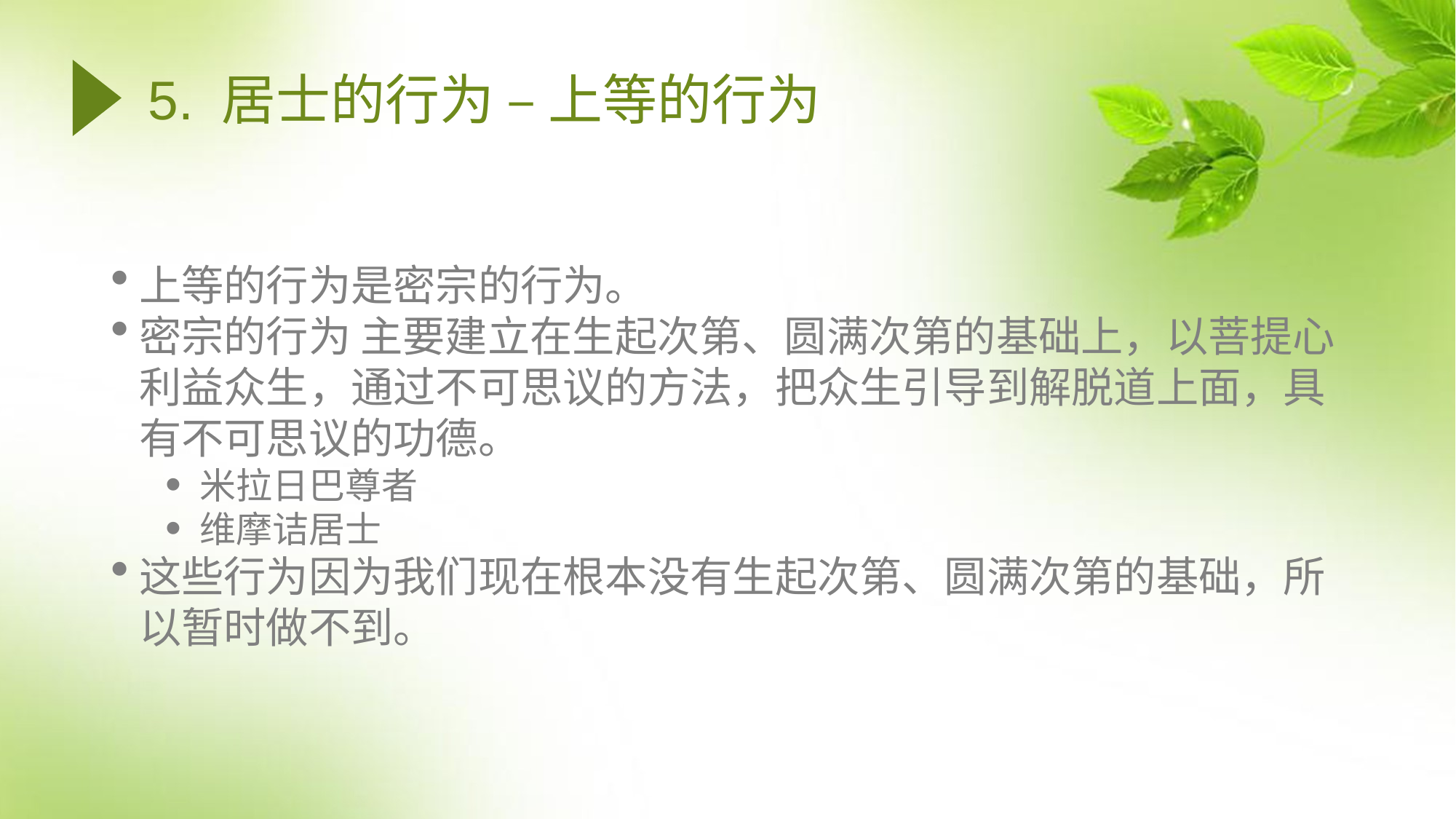

# 5. 居士的行为 – 上等的行为
上等的行为是密宗的行为。
密宗的行为 主要建立在生起次第、圆满次第的基础上，以菩提心利益众生，通过不可思议的方法，把众生引导到解脱道上面，具有不可思议的功德。
米拉日巴尊者
维摩诘居士
这些行为因为我们现在根本没有生起次第、圆满次第的基础，所以暂时做不到。